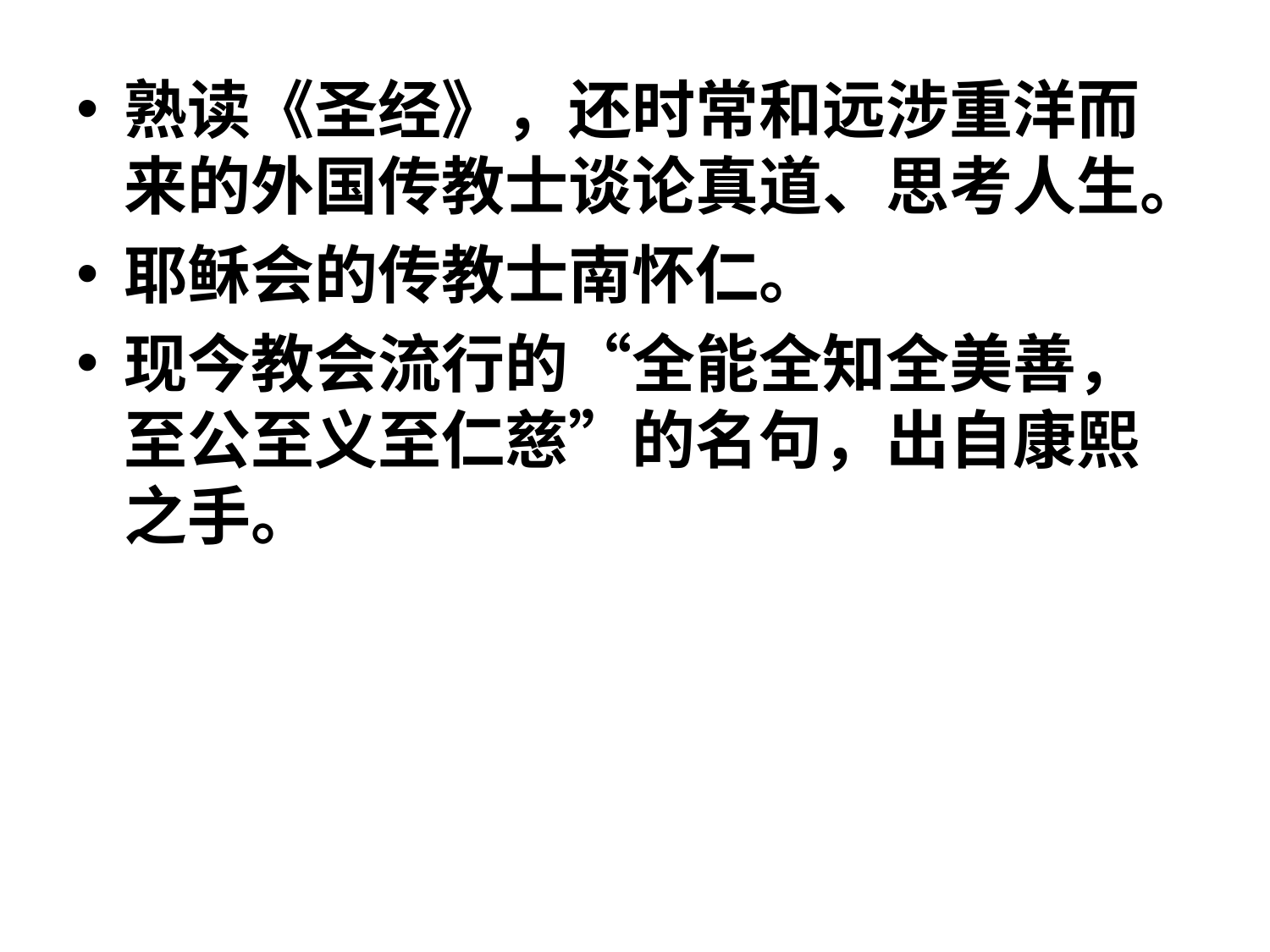

熟读《圣经》，还时常和远涉重洋而来的外国传教士谈论真道、思考人生。
耶稣会的传教士南怀仁。
现今教会流行的“全能全知全美善，至公至义至仁慈”的名句，出自康熙之手。